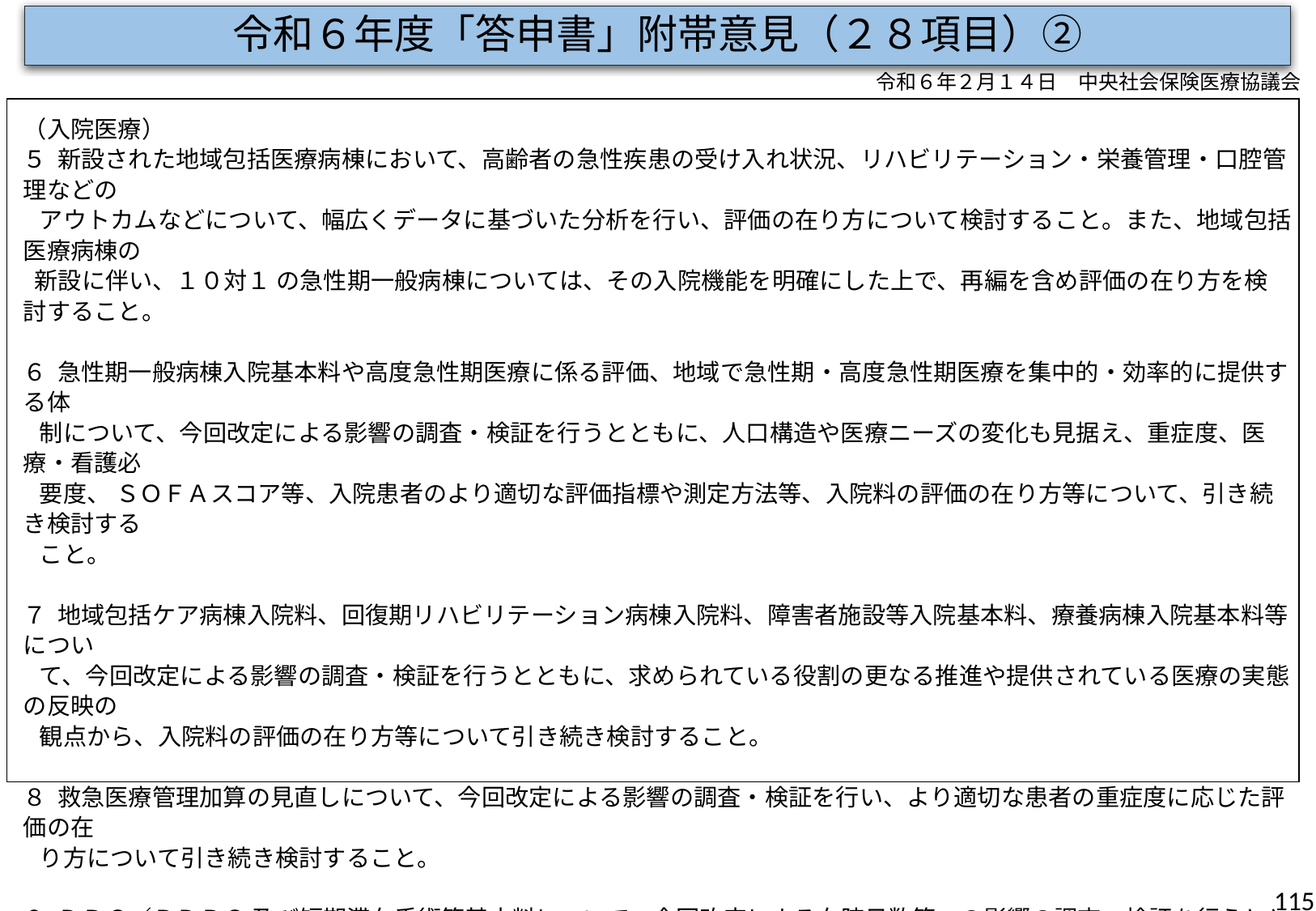

令和６年度「答申書」附帯意見（２８項目）②
令和６年２月１４日　中央社会保険医療協議会

（入院医療）
５  新設された地域包括医療病棟において、高齢者の急性疾患の受け入れ状況、リハビリテーション・栄養管理・口腔管理などの
  アウトカムなどについて、幅広くデータに基づいた分析を行い、評価の在り方について検討すること。また、地域包括医療病棟の
 新設に伴い、１０対１ の急性期一般病棟については、その入院機能を明確にした上で、再編を含め評価の在り方を検討すること。

６  急性期一般病棟入院基本料や高度急性期医療に係る評価、地域で急性期・高度急性期医療を集中的・効率的に提供する体
  制について、今回改定による影響の調査・検証を行うとともに、人口構造や医療ニーズの変化も見据え、重症度、医療・看護必
  要度、 ＳＯＦＡスコア等、入院患者のより適切な評価指標や測定方法等、入院料の評価の在り方等について、引き続き検討する
  こと。

７  地域包括ケア病棟入院料、回復期リハビリテーション病棟入院料、障害者施設等入院基本料、療養病棟入院基本料等につい
  て、今回改定による影響の調査・検証を行うとともに、求められている役割の更なる推進や提供されている医療の実態の反映の
  観点から、入院料の評価の在り方等について引き続き検討すること。

８  救急医療管理加算の見直しについて、今回改定による影響の調査・検証を行い、より適切な患者の重症度に応じた評価の在
  り方について引き続き検討すること。

９  ＤＰＣ／ＰＤＰＳ 及び短期滞在手術等基本料について、今回改定による在院日数等への影響の調査・検証を行うとともに、医療
  の質の向上と標準化に向け、診療実態を踏まえた更なる包括払いの在り方について引き続き検討すること。

10 入院時の食費の基準の見直しについて、今回改定による影響、食費等の動向等を把握し、検証を行うこと。

115